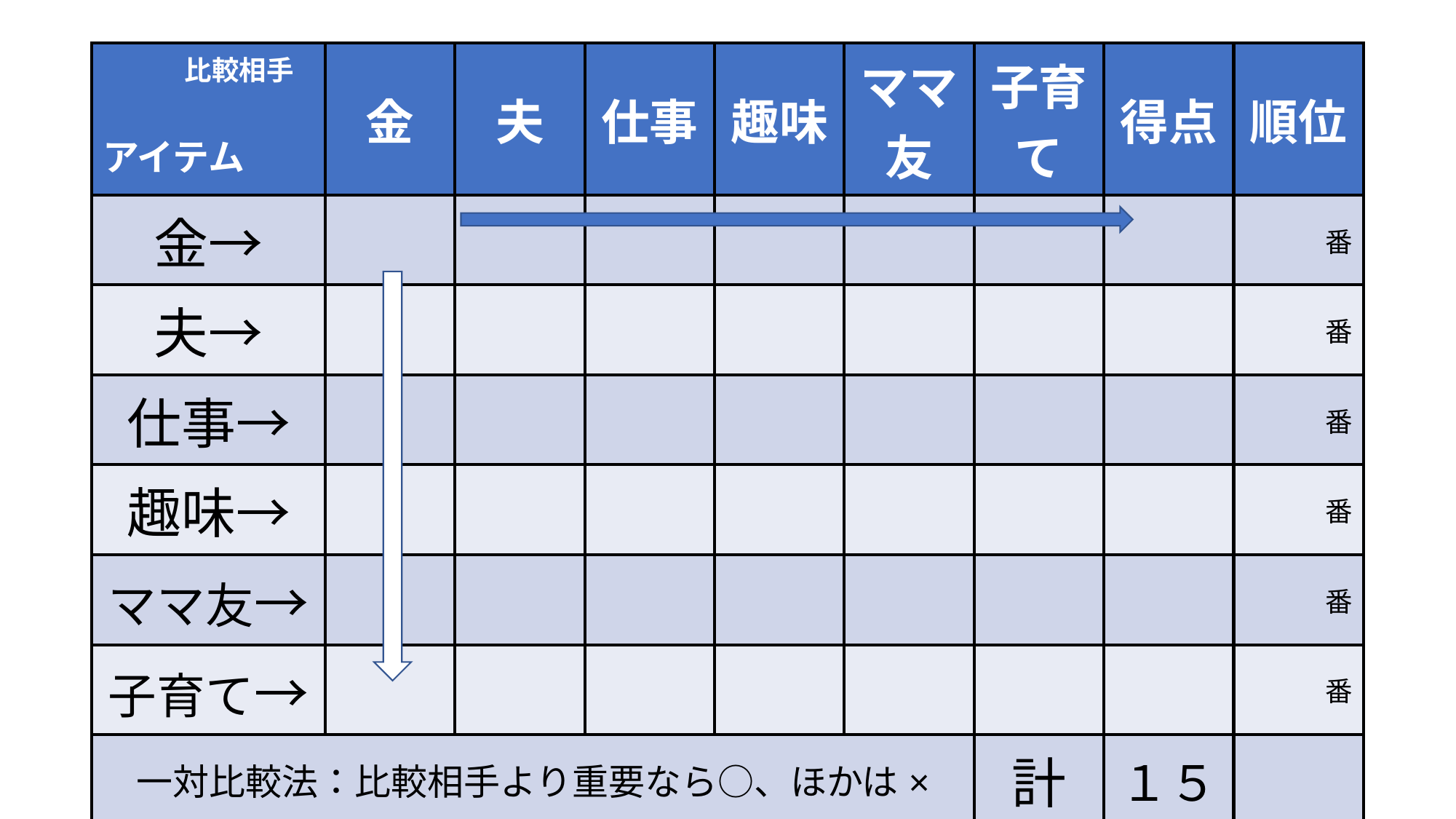

| 比較相手 アイテム | 金 | 夫 | 仕事 | 趣味 | ママ友 | 子育て | 得点 | 順位 |
| --- | --- | --- | --- | --- | --- | --- | --- | --- |
| 金→ |  |  |  |  |  |  |  | 番 |
| 夫→ |  |  |  |  |  |  |  | 番 |
| 仕事→ |  |  |  |  |  |  |  | 番 |
| 趣味→ |  |  |  |  |  |  |  | 番 |
| ママ友→ |  |  |  |  |  |  |  | 番 |
| 子育て→ |  |  |  |  |  |  |  | 番 |
| 一対比較法：比較相手より重要なら○、ほかは× |  |  |  |  |  | 計 | １５ |  |